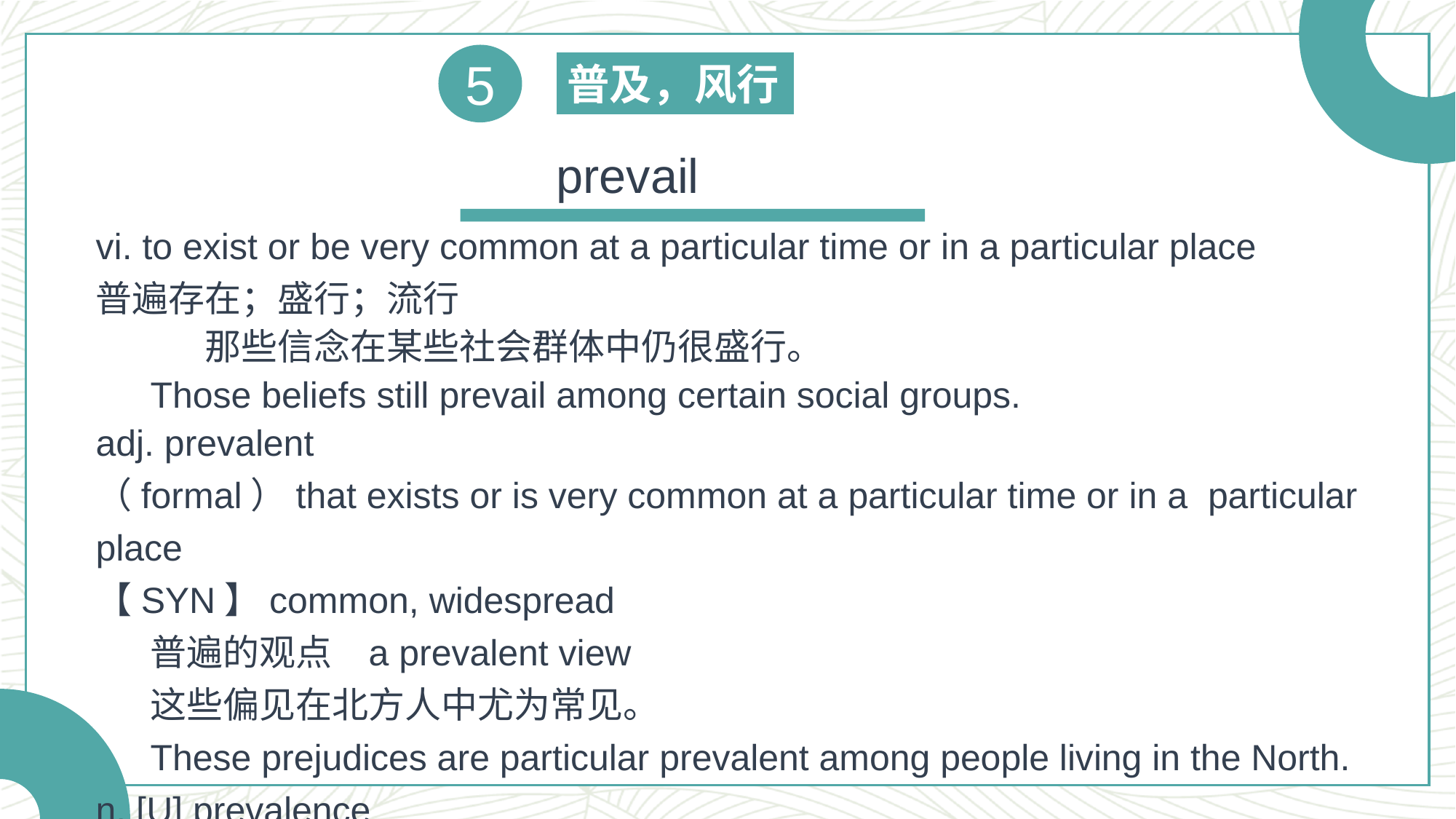

5
普及，风行
prevail

vi. to exist or be very common at a particular time or in a particular place
普遍存在；盛行；流行
	那些信念在某些社会群体中仍很盛行。
Those beliefs still prevail among certain social groups.
adj. prevalent
（formal）that exists or is very common at a particular time or in a  particular place
【SYN】common, widespread
普遍的观点	a prevalent view
这些偏见在北方人中尤为常见。
These prejudices are particular prevalent among people living in the North.
n. [U] prevalence